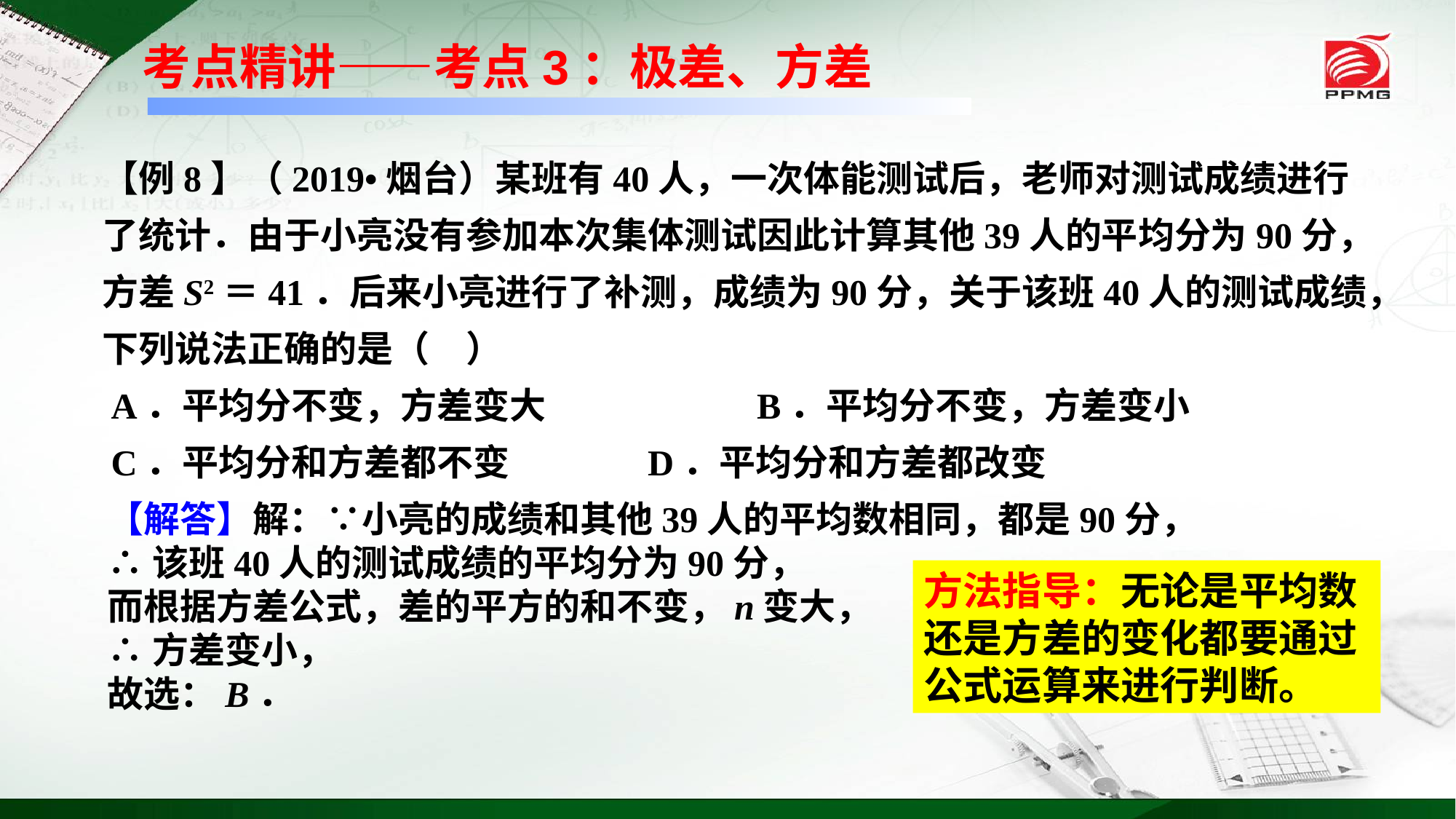

考点精讲——考点3：极差、方差

【例8】（2019•烟台）某班有40人，一次体能测试后，老师对测试成绩进行了统计．由于小亮没有参加本次集体测试因此计算其他39人的平均分为90分，方差S2＝41．后来小亮进行了补测，成绩为90分，关于该班40人的测试成绩，下列说法正确的是（　）
 A．平均分不变，方差变大		B．平均分不变，方差变小
 C．平均分和方差都不变		D．平均分和方差都改变
【解答】解：∵小亮的成绩和其他39人的平均数相同，都是90分，∴该班40人的测试成绩的平均分为90分，
而根据方差公式，差的平方的和不变，n变大，
∴方差变小，故选：B．
方法指导：无论是平均数还是方差的变化都要通过公式运算来进行判断。